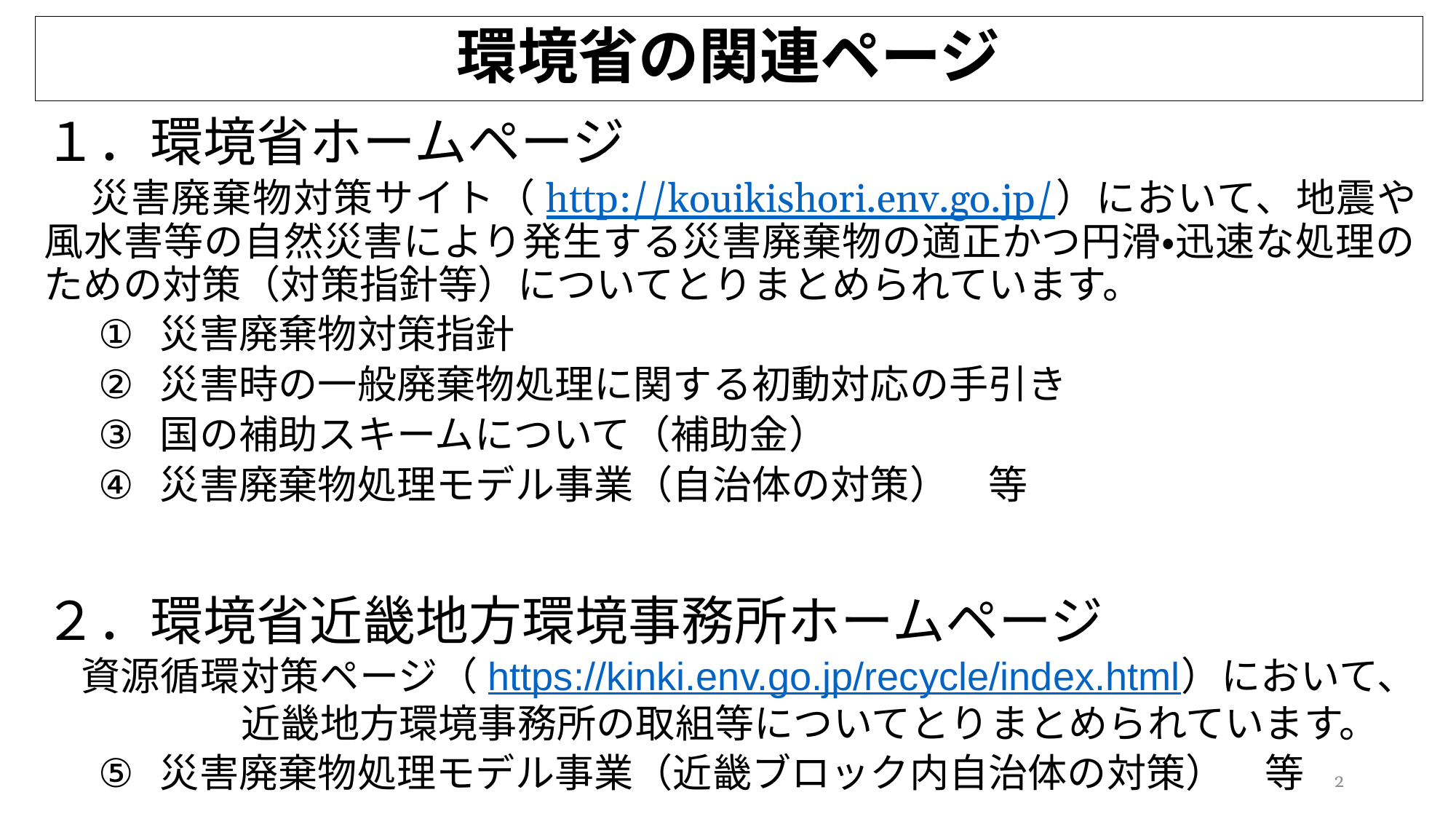

# 環境省の関連ページ
１．環境省ホームページ
　災害廃棄物対策サイト（http://kouikishori.env.go.jp/）において、地震や風水害等の自然災害により発生する災害廃棄物の適正かつ円滑・迅速な処理のための対策（対策指針等）についてとりまとめられています。
災害廃棄物対策指針
災害時の一般廃棄物処理に関する初動対応の手引き
国の補助スキームについて（補助金）
災害廃棄物処理モデル事業（自治体の対策）　等

２．環境省近畿地方環境事務所ホームページ
　資源循環対策ページ（https://kinki.env.go.jp/recycle/index.html）において、　　　　　近畿地方環境事務所の取組等についてとりまとめられています。
災害廃棄物処理モデル事業（近畿ブロック内自治体の対策）　等
2